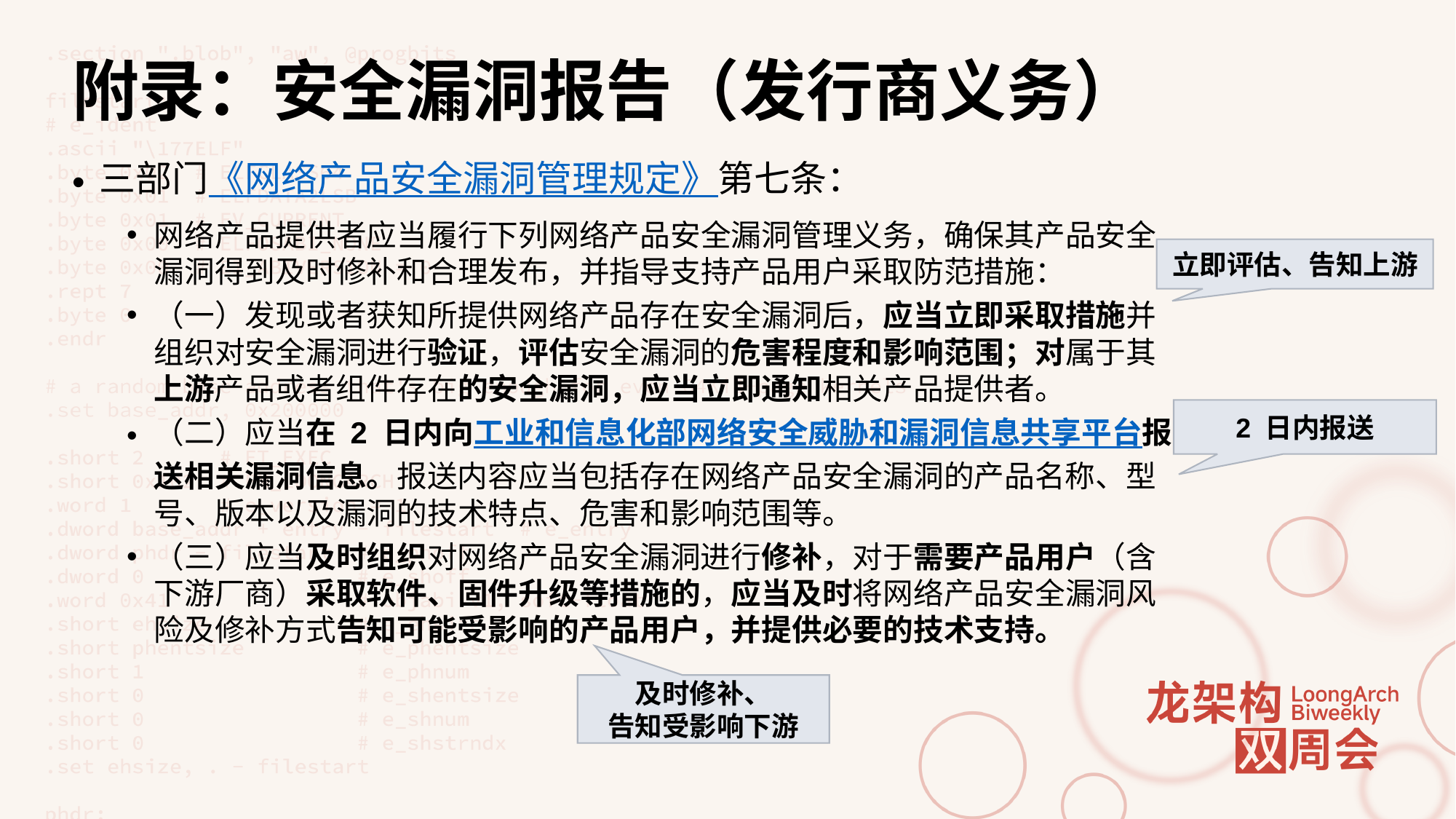

# 附录：安全漏洞报告（发行商义务）
三部门《网络产品安全漏洞管理规定》第七条：
网络产品提供者应当履行下列网络产品安全漏洞管理义务，确保其产品安全漏洞得到及时修补和合理发布，并指导支持产品用户采取防范措施：
（一）发现或者获知所提供网络产品存在安全漏洞后，应当立即采取措施并组织对安全漏洞进行验证，评估安全漏洞的危害程度和影响范围；对属于其上游产品或者组件存在的安全漏洞，应当立即通知相关产品提供者。
（二）应当在 2 日内向工业和信息化部网络安全威胁和漏洞信息共享平台报送相关漏洞信息。报送内容应当包括存在网络产品安全漏洞的产品名称、型号、版本以及漏洞的技术特点、危害和影响范围等。
（三）应当及时组织对网络产品安全漏洞进行修补，对于需要产品用户（含下游厂商）采取软件、固件升级等措施的，应当及时将网络产品安全漏洞风险及修补方式告知可能受影响的产品用户，并提供必要的技术支持。
立即评估、告知上游
2 日内报送
及时修补、
告知受影响下游